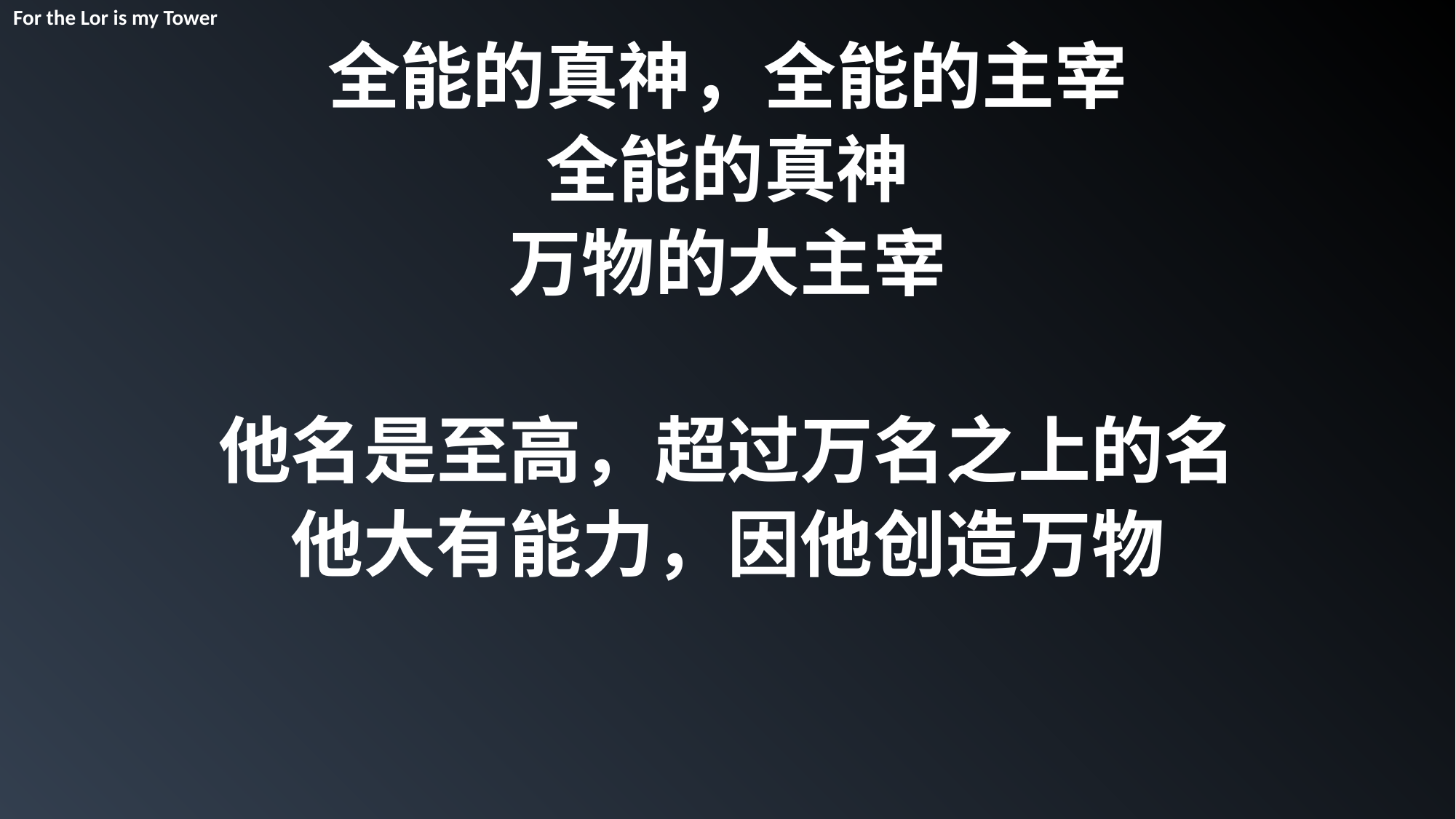

For the Lor is my Tower
全能的真神，全能的主宰
全能的真神
万物的大主宰

他名是至高，超过万名之上的名
他大有能力，因他创造万物